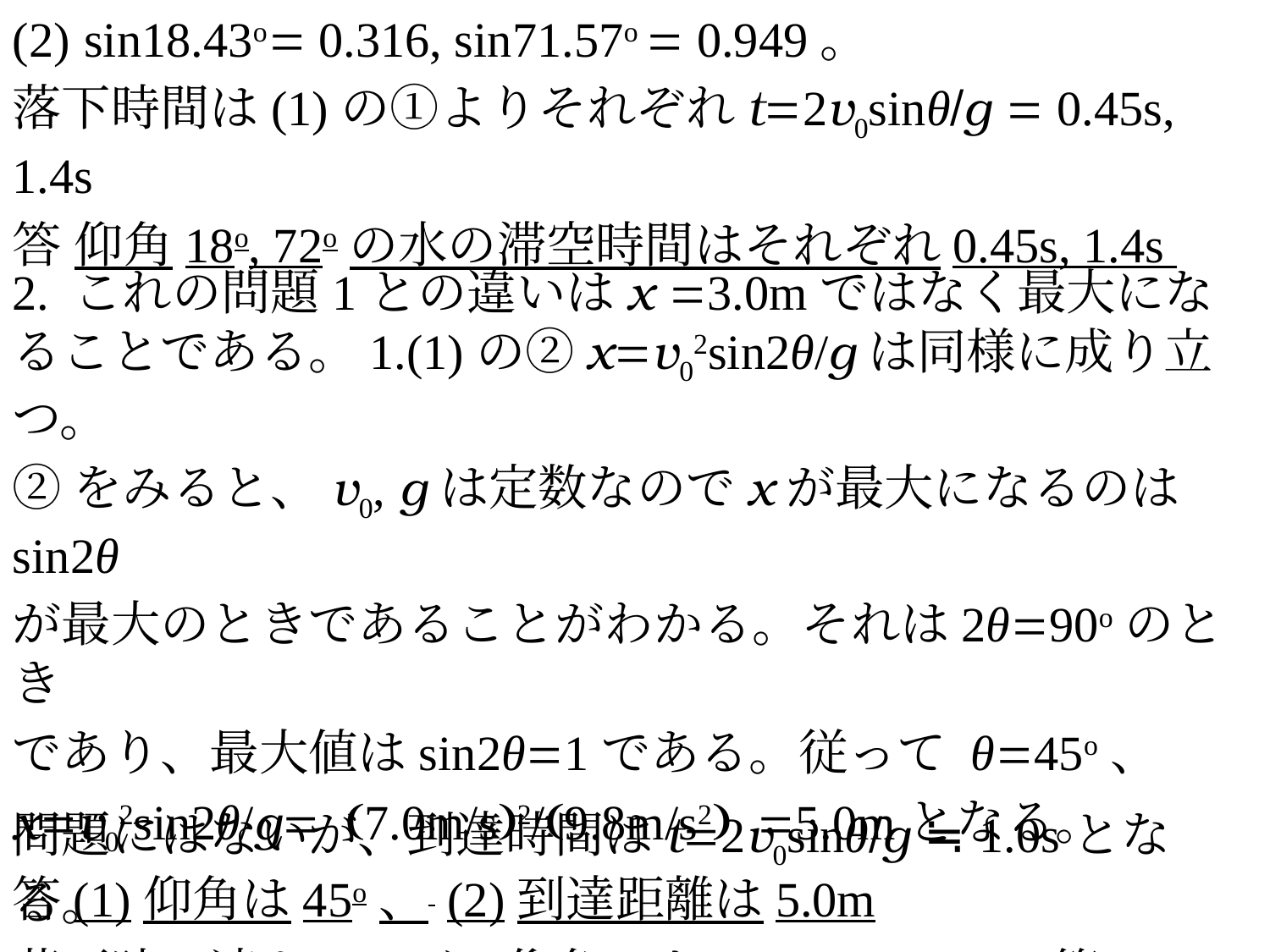

(2) sin18.43o= 0.316, sin71.57o = 0.949。
落下時間は(1)の①よりそれぞれt=2v0sinθ/g = 0.45s, 1.4s
答 仰角18o, 72oの水の滞空時間はそれぞれ0.45s, 1.4s
2. これの問題1との違いはx =3.0mではなく最大になることである。1.(1)の②x=v02sin2θ/gは同様に成り立つ。
②をみると、v0, gは定数なのでxが最大になるのはsin2θ
が最大のときであることがわかる。それは2θ=90oのとき
であり、最大値はsin2θ=1である。従って θ=45o、
x=v02sin2θ/g= (7.0m/s)2/(9.8m/s2) =5.0mとなる。
答(1)仰角は45o、 (2)到達距離は5.0m
問題にはないが、到達時間はt=2v0sinθ/g ≒ 1.0sとなる。
落下時の速さは、どの仰角でも、v0 = 7.0m/sに等しい。